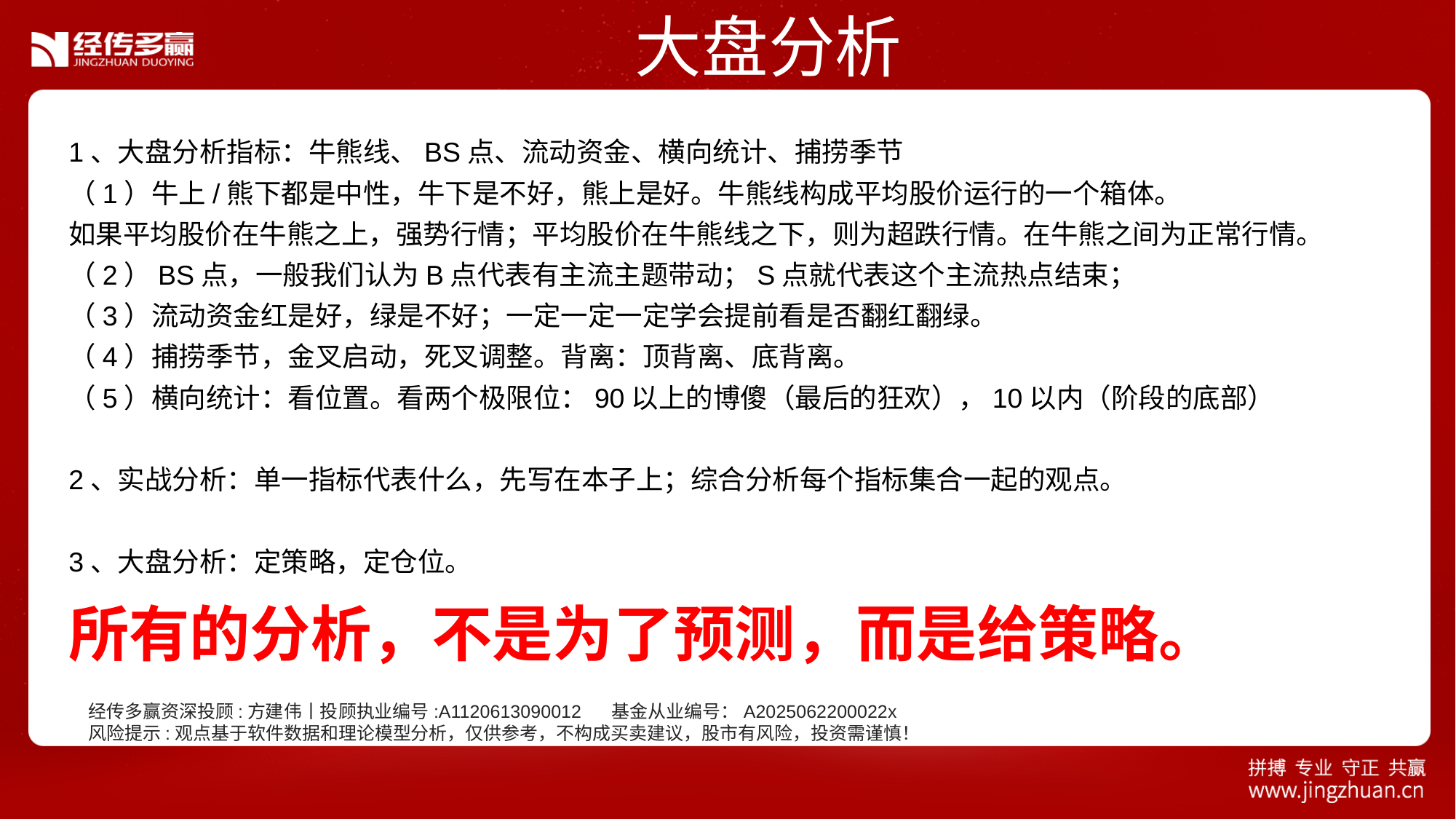

大盘分析
1、大盘分析指标：牛熊线、BS点、流动资金、横向统计、捕捞季节
（1）牛上/熊下都是中性，牛下是不好，熊上是好。牛熊线构成平均股价运行的一个箱体。
如果平均股价在牛熊之上，强势行情；平均股价在牛熊线之下，则为超跌行情。在牛熊之间为正常行情。
（2）BS点，一般我们认为B点代表有主流主题带动；S点就代表这个主流热点结束；
（3）流动资金红是好，绿是不好；一定一定一定学会提前看是否翻红翻绿。
（4）捕捞季节，金叉启动，死叉调整。背离：顶背离、底背离。
（5）横向统计：看位置。看两个极限位：90以上的博傻（最后的狂欢），10以内（阶段的底部）

2、实战分析：单一指标代表什么，先写在本子上；综合分析每个指标集合一起的观点。

3、大盘分析：定策略，定仓位。
所有的分析，不是为了预测，而是给策略。